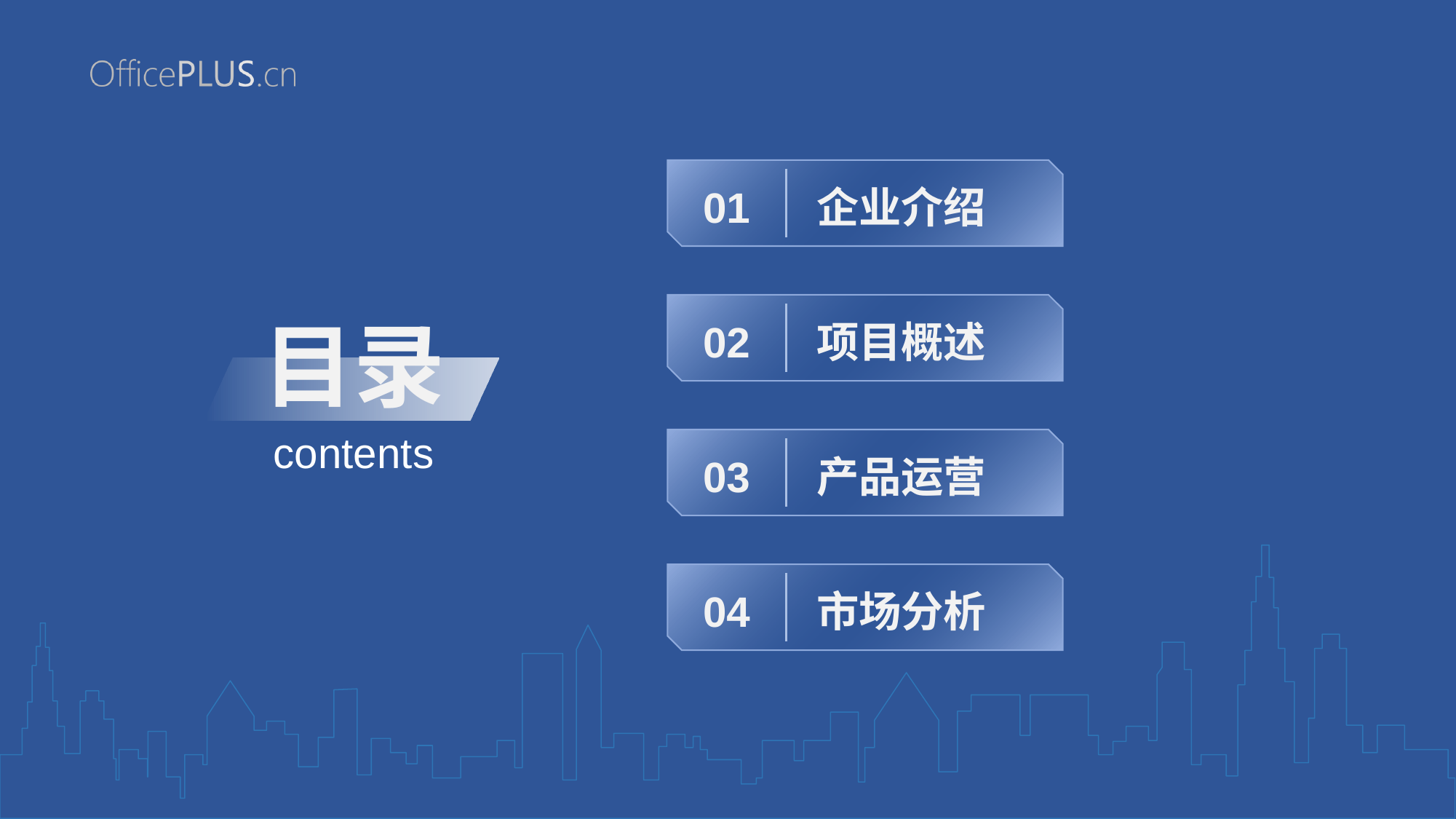

企业介绍
项目概述
# 目录
contents

产品运营
市场分析